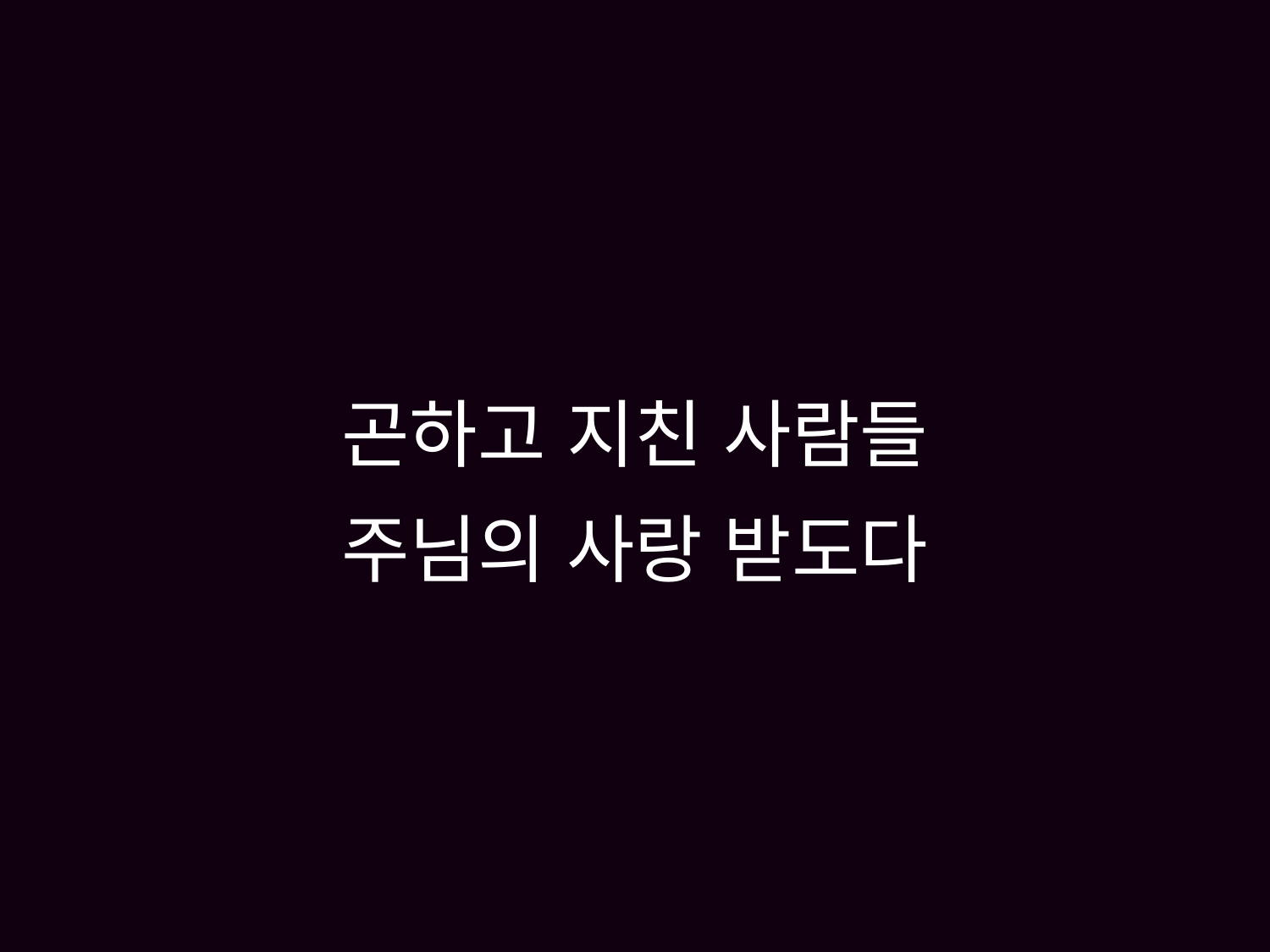

# 곤하고 지친 사람들 주님의 사랑 받도다